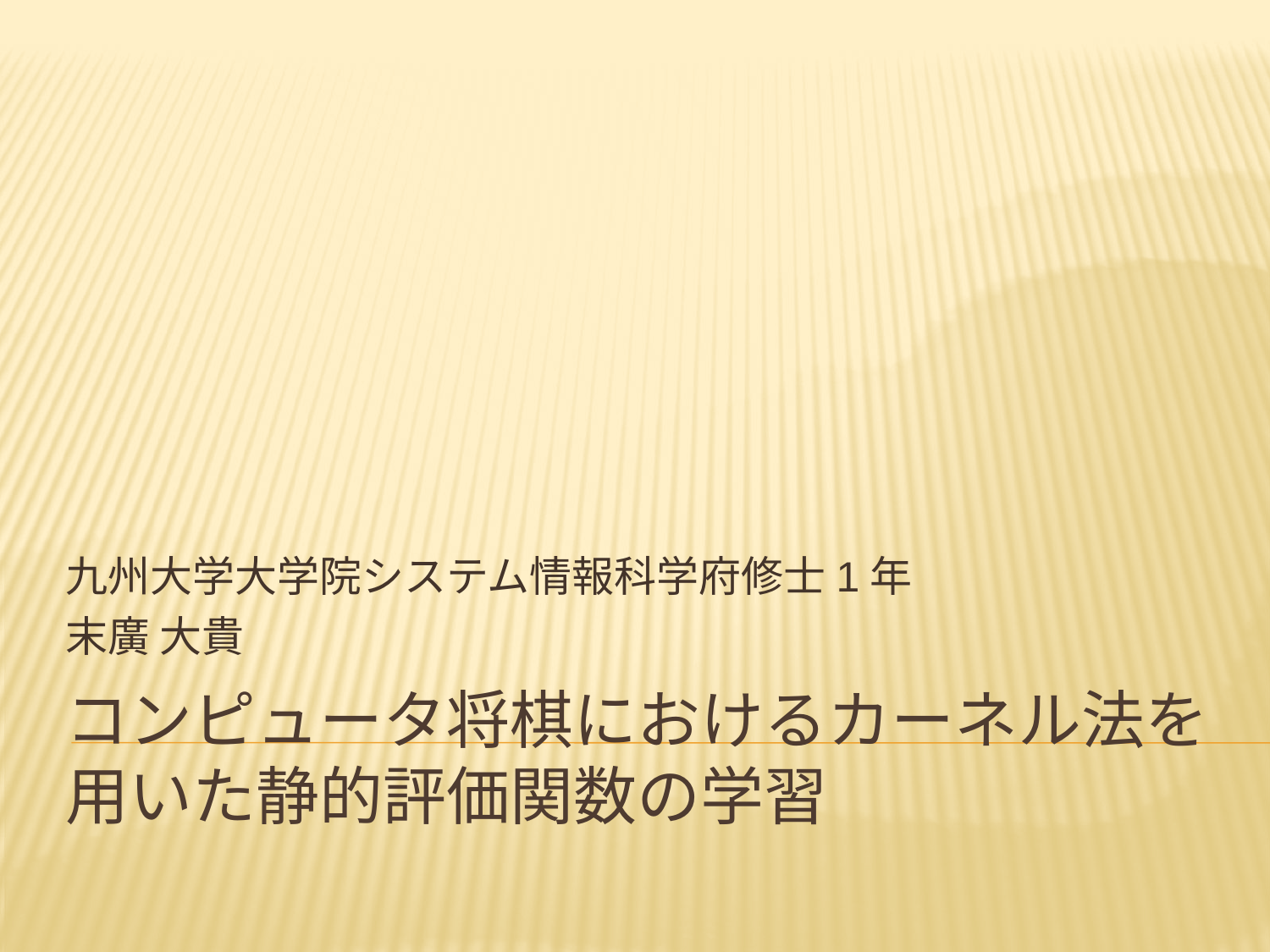

九州大学大学院システム情報科学府修士1年
末廣 大貴
# コンピュータ将棋におけるカーネル法を用いた静的評価関数の学習